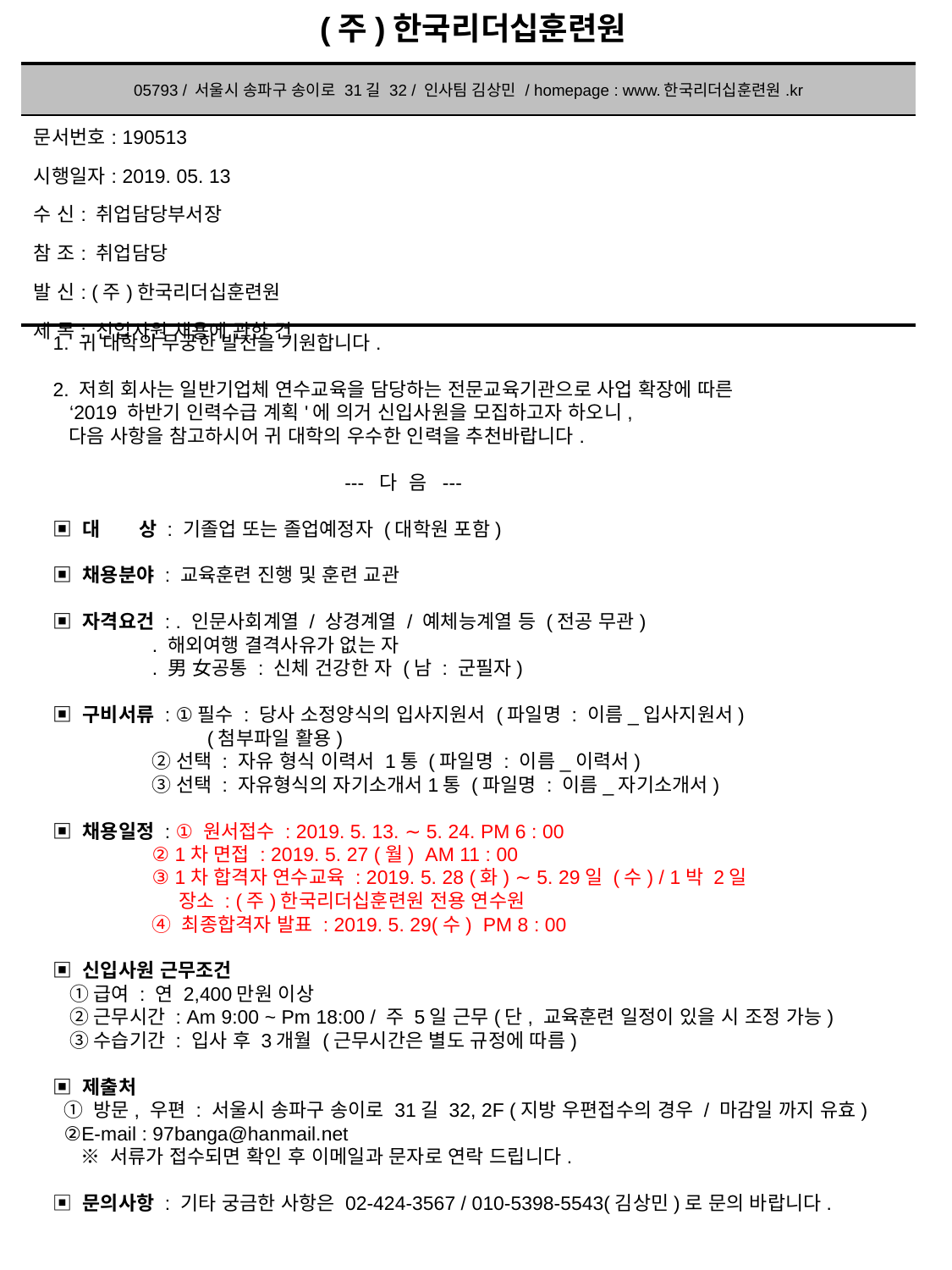

(주)한국리더십훈련원
| 05793 / 서울시 송파구 송이로 31길 32 / 인사팀 김상민 / homepage : www.한국리더십훈련원.kr |
| --- |
| 문서번호: 190513 시행일자: 2019. 05. 13 수 신: 취업담당부서장 참 조: 취업담당 발 신: (주)한국리더십훈련원 제 목: 신입사원 채용에 관한 건 |
1. 귀 대학의 무궁한 발전을 기원합니다.

2. 저희 회사는 일반기업체 연수교육을 담당하는 전문교육기관으로 사업 확장에 따른
   ‘2019 하반기 인력수급 계획'에 의거 신입사원을 모집하고자 하오니,
  다음 사항을 참고하시어 귀 대학의 우수한 인력을 추천바랍니다.

                                                     ---  다  음  ---

▣ 대       상 : 기졸업 또는 졸업예정자 (대학원 포함)

▣ 채용분야 : 교육훈련 진행 및 훈련 교관

▣ 자격요건 : . 인문사회계열 / 상경계열 / 예체능계열 등 (전공 무관)
                  . 해외여행 결격사유가 없는 자
                  . 男 女공통 : 신체 건강한 자 (남 : 군필자)

▣ 구비서류 : ①필수 : 당사 소정양식의 입사지원서 (파일명 : 이름_입사지원서)
                            (첨부파일 활용)
                  ②선택 : 자유 형식 이력서 1통 (파일명 : 이름_이력서)
                  ③선택 : 자유형식의 자기소개서1통 (파일명 : 이름_자기소개서)

▣ 채용일정 : ① 원서접수 : 2019. 5. 13. ∼ 5. 24. PM 6 : 00
                  ② 1차 면접 : 2019. 5. 27 (월)  AM 11 : 00
                  ③ 1차 합격자 연수교육 : 2019. 5. 28 (화) ∼ 5. 29일 (수) / 1박 2일
                      장소 : (주)한국리더십훈련원 전용 연수원
                  ④ 최종합격자 발표 : 2019. 5. 29(수)  PM 8 : 00

▣ 신입사원 근무조건
   ①급여 : 연 2,400만원 이상
   ②근무시간 : Am 9:00 ~ Pm 18:00 / 주 5일 근무(단, 교육훈련 일정이 있을 시 조정 가능)
   ③수습기간 : 입사 후 3개월 (근무시간은 별도 규정에 따름)

▣ 제출처
  ① 방문, 우편 : 서울시 송파구 송이로 31길 32, 2F (지방 우편접수의 경우 / 마감일 까지 유효)
  ②E-mail : 97banga@hanmail.net
     ※ 서류가 접수되면 확인 후 이메일과 문자로 연락 드립니다.

▣ 문의사항 : 기타 궁금한 사항은 02-424-3567 / 010-5398-5543(김상민)로 문의 바랍니다.